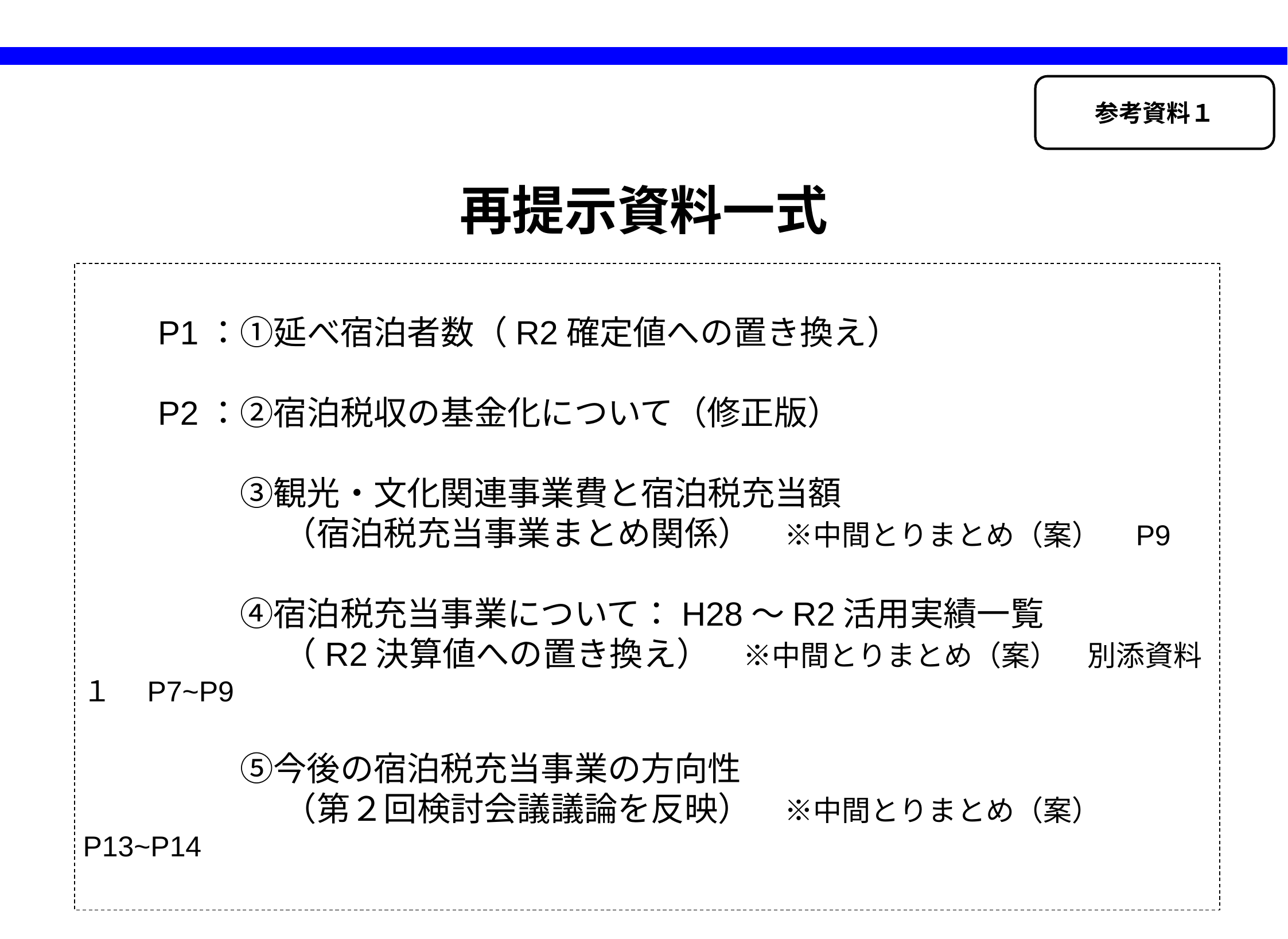

参考資料１
再提示資料一式
　　P1：①延べ宿泊者数（R2確定値への置き換え）

　　P2：②宿泊税収の基金化について（修正版）

　　P2：③観光・文化関連事業費と宿泊税充当額
　　　　　　（宿泊税充当事業まとめ関係）　※中間とりまとめ（案）　P9

　　P2：④宿泊税充当事業について：H28～R2活用実績一覧
　　　　　　（R2決算値への置き換え）　※中間とりまとめ（案）　別添資料１　P7~P9

　　P2：⑤今後の宿泊税充当事業の方向性
　　　　　　（第２回検討会議議論を反映）　※中間とりまとめ（案）　P13~P14